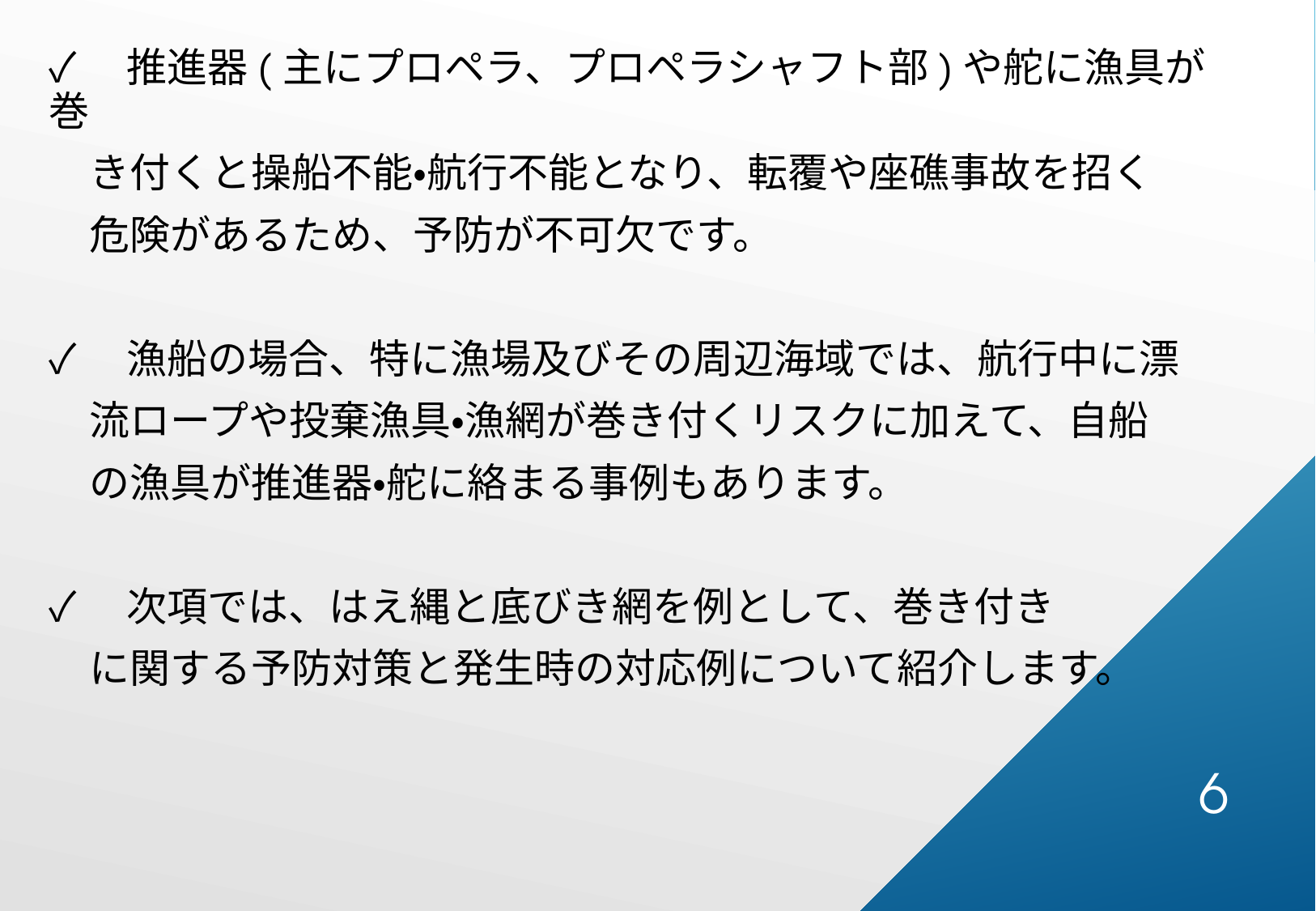

✓　推進器(主にプロペラ、プロペラシャフト部)や舵に漁具が巻
　き付くと操船不能・航行不能となり、転覆や座礁事故を招く
　危険があるため、予防が不可欠です。

✓　漁船の場合、特に漁場及びその周辺海域では、航行中に漂
　流ロープや投棄漁具・漁網が巻き付くリスクに加えて、自船
　の漁具が推進器・舵に絡まる事例もあります。

✓　次項では、はえ縄と底びき網を例として、巻き付き
　に関する予防対策と発生時の対応例について紹介します。

6